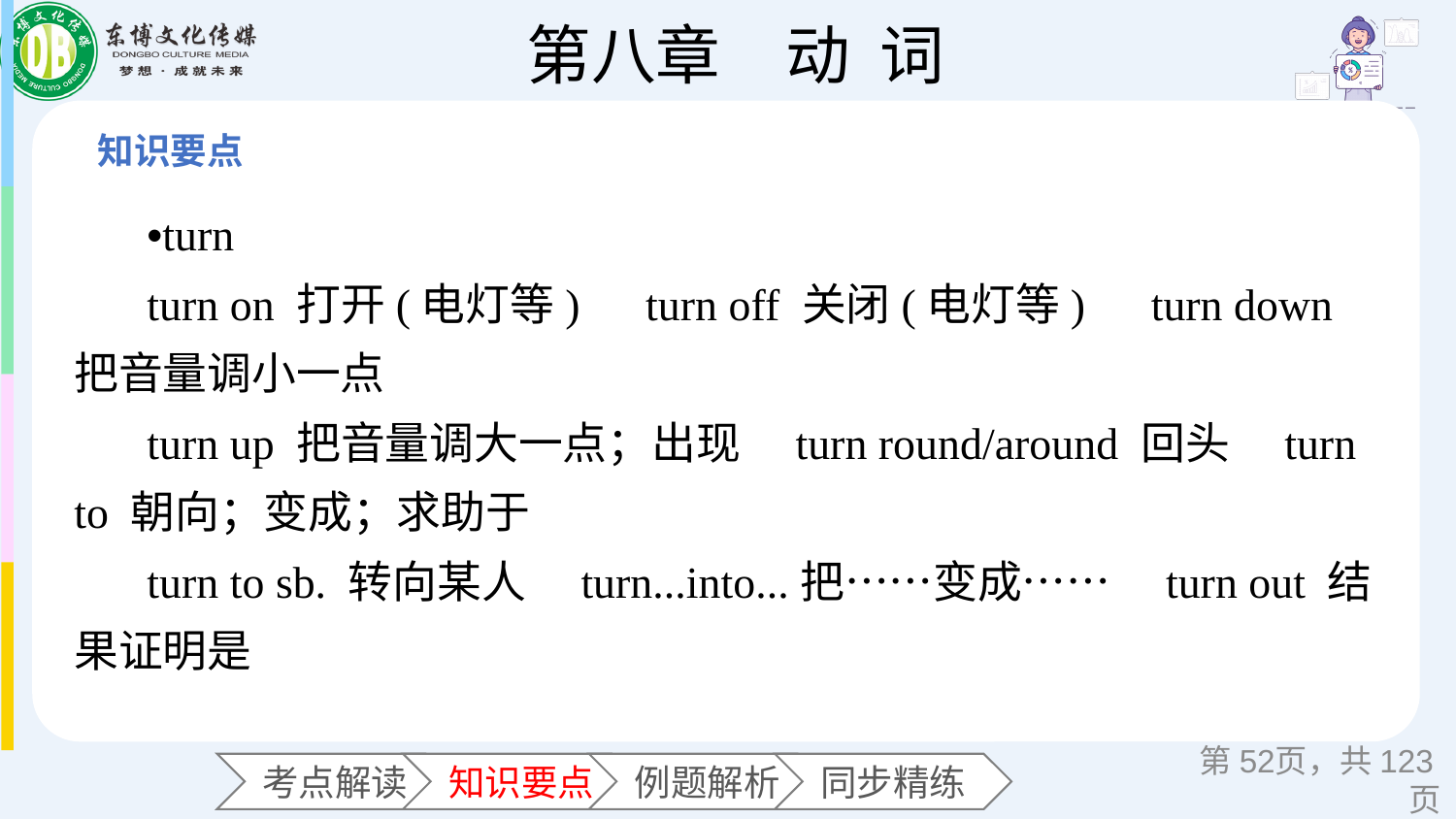

•turn
turn on 打开(电灯等)　turn off 关闭(电灯等)　turn down 把音量调小一点
turn up 把音量调大一点；出现　turn round/around 回头　turn to 朝向；变成；求助于
turn to sb. 转向某人　turn...into...把……变成……　turn out 结果证明是
第52页，共123页